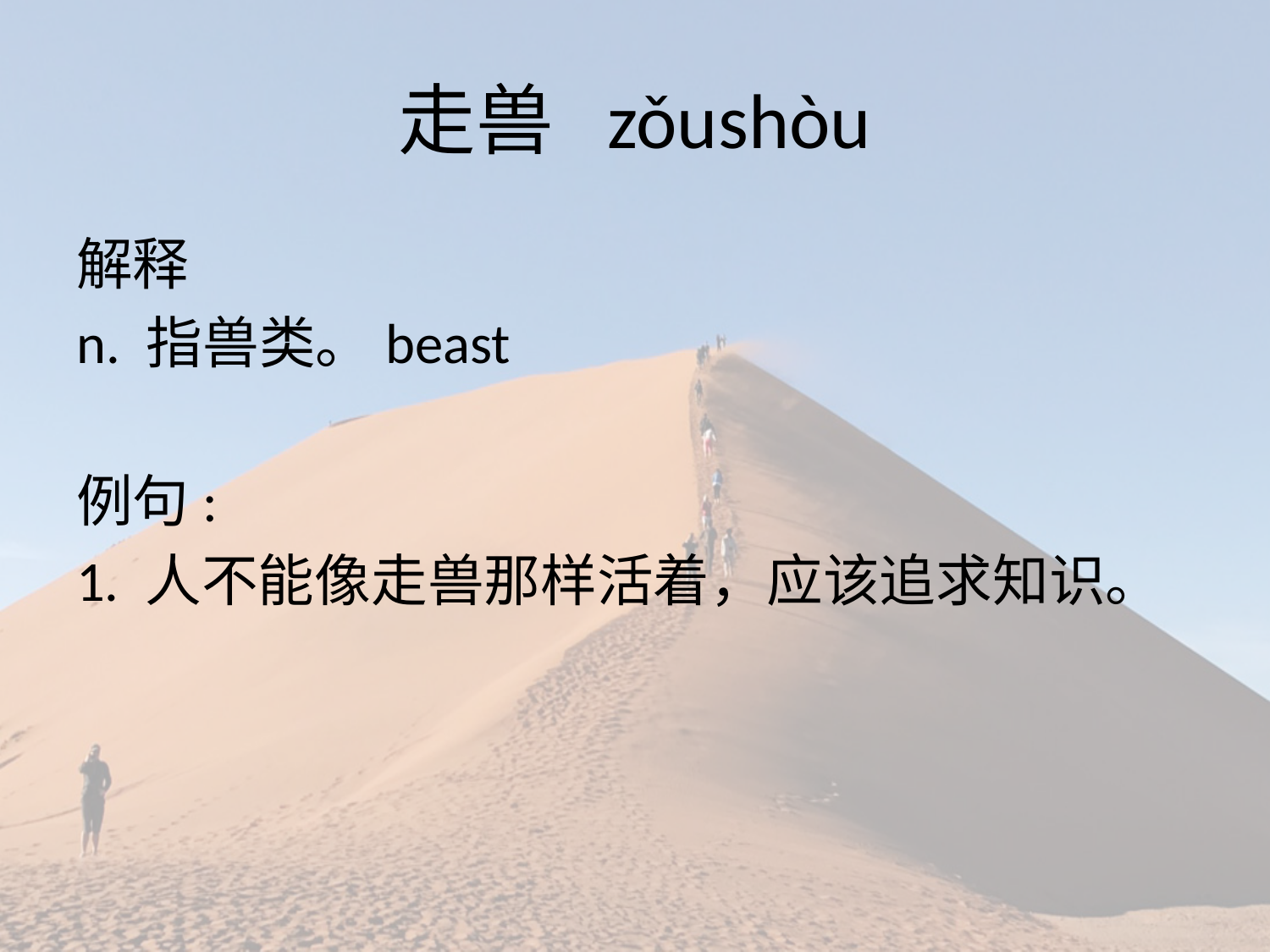

# 走兽  zǒushòu
解释
n. 指兽类。beast

例句:
1. 人不能像走兽那样活着，应该追求知识。